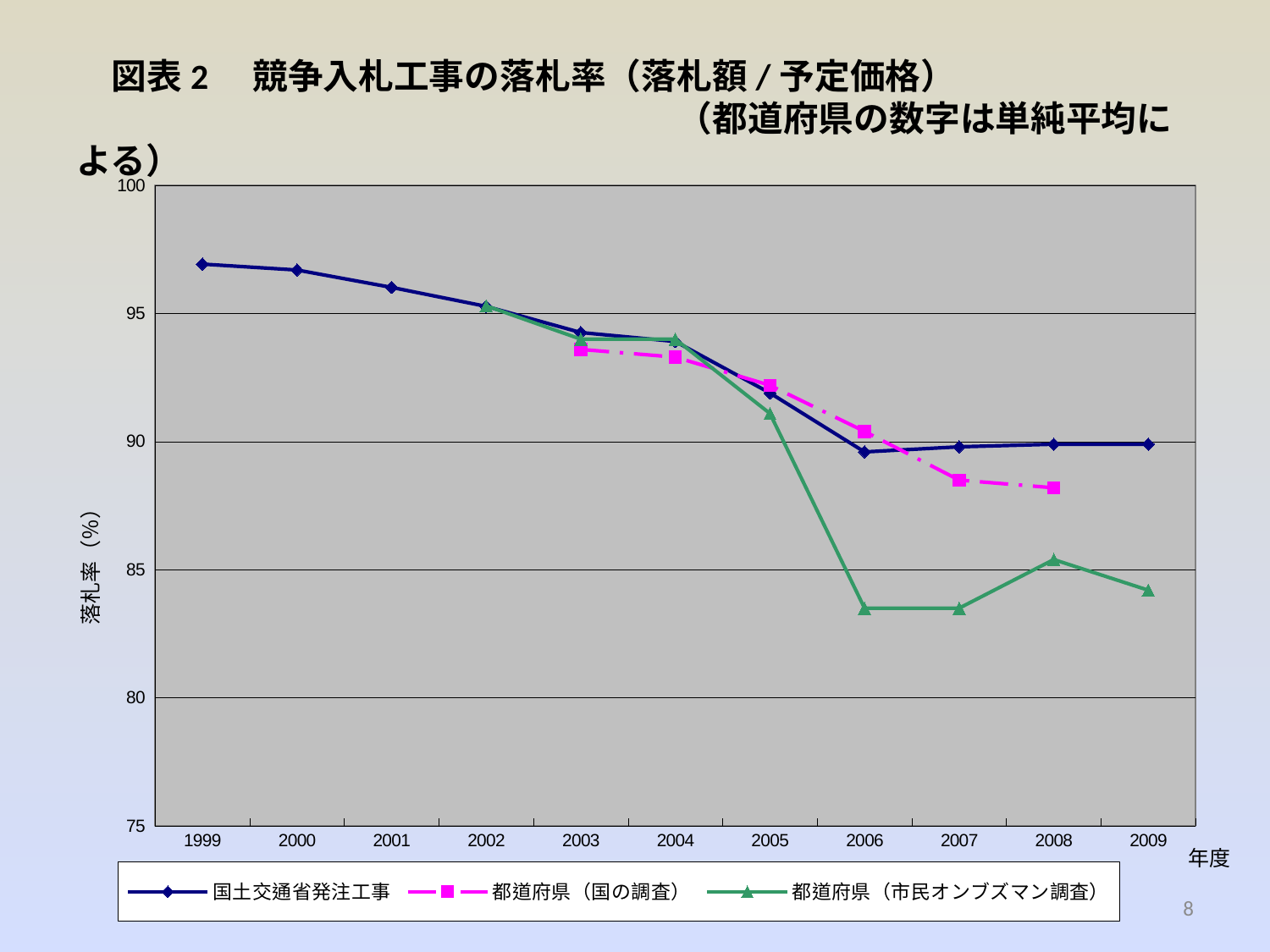

# 図表2　競争入札工事の落札率（落札額/予定価格） 　　　　　　　　　　　　　　　　　（都道府県の数字は単純平均による）

### Chart

| Category |  |  |  |
|---|---|---|---|
| 1999 | 96.93 | None | None |
| 2000 | 96.7 | None | None |
| 2001 | 96.02 | None | None |
| 2002 | 95.28 | None | 95.3 |
| 2003 | 94.26 | 93.6 | 94.0 |
| 2004 | 93.91000000000003 | 93.3 | 94.0 |
| 2005 | 91.9 | 92.2 | 91.1 |
| 2006 | 89.6 | 90.4 | 83.5 |
| 2007 | 89.8 | 88.5 | 83.5 |
| 2008 | 89.9 | 88.2 | 85.4 |
| 2009 | 89.9 | None | 84.2 |
8